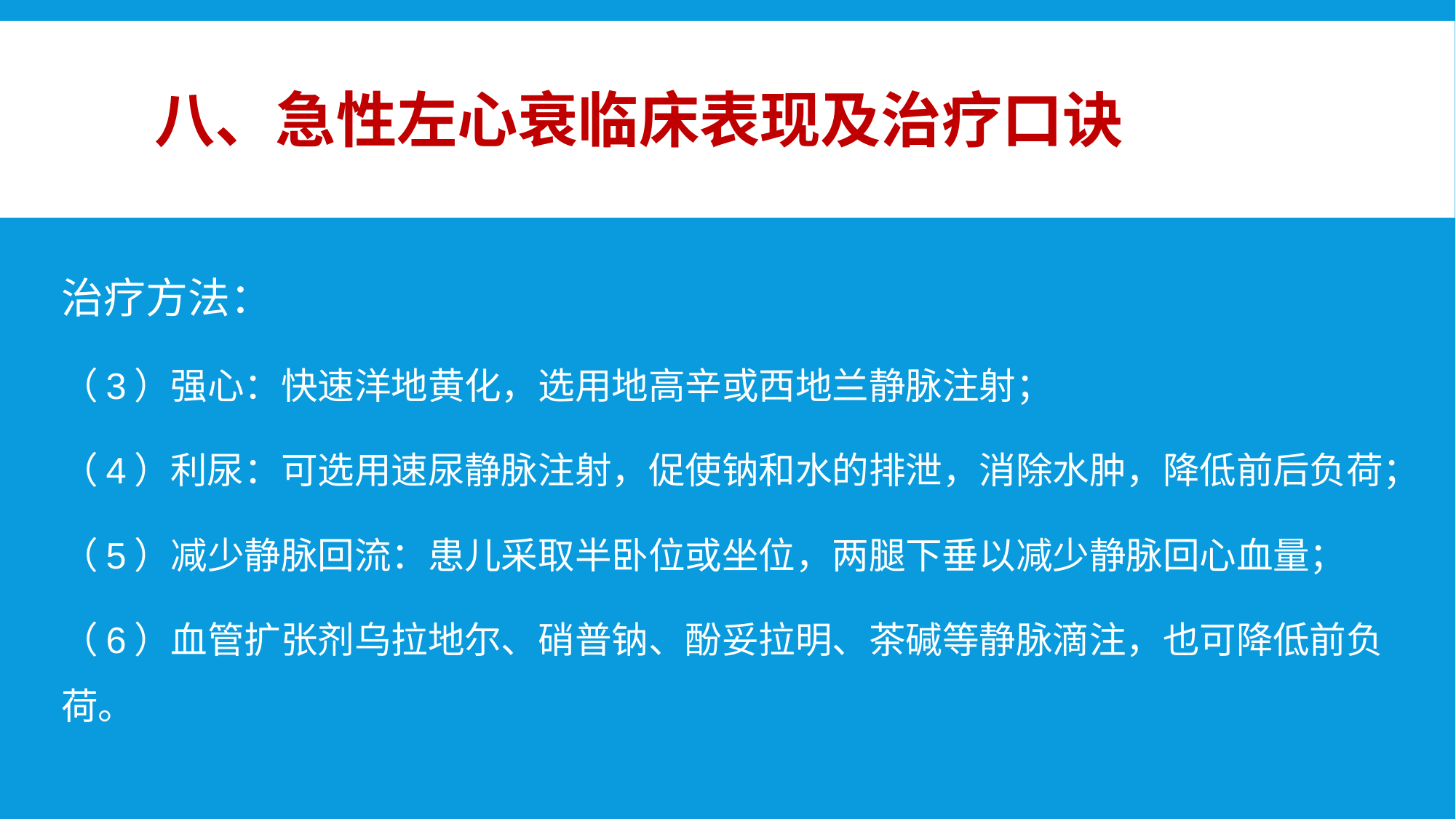

# 八、急性左心衰临床表现及治疗口诀
治疗方法：
（3）强心：快速洋地黄化，选用地高辛或西地兰静脉注射；
（4）利尿：可选用速尿静脉注射，促使钠和水的排泄，消除水肿，降低前后负荷；
（5）减少静脉回流：患儿采取半卧位或坐位，两腿下垂以减少静脉回心血量；
（6）血管扩张剂乌拉地尔、硝普钠、酚妥拉明、茶碱等静脉滴注，也可降低前负荷。